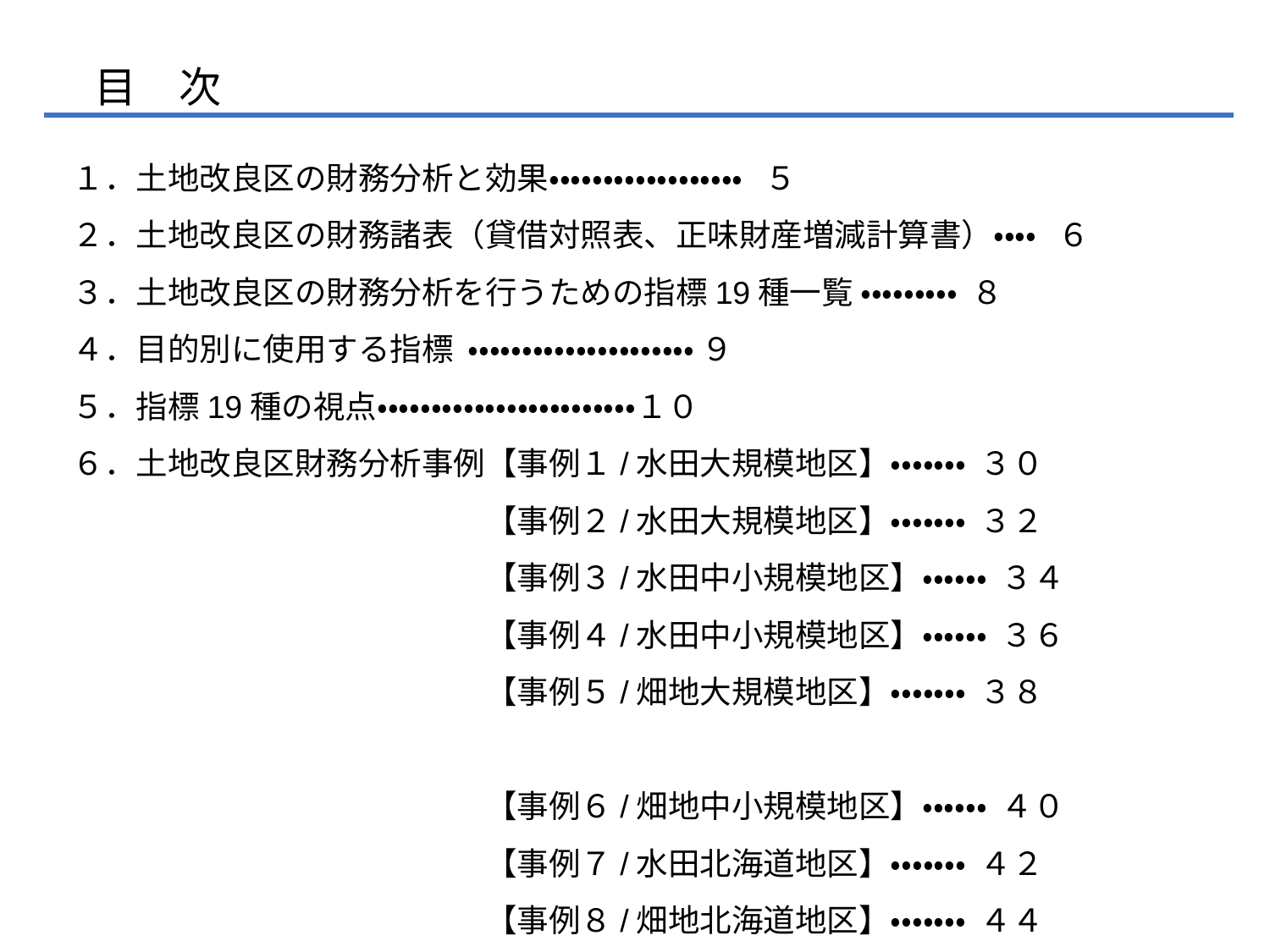

目　次
１．土地改良区の財務分析と効果・・・・・・・・・・・・・・・・・・   ５
２．土地改良区の財務諸表（貸借対照表、正味財産増減計算書）・・・・   ６
３．土地改良区の財務分析を行うための指標19種一覧 ・・・・・・・・・  ８
４．目的別に使用する指標  ・・・・・・・・・・・・・・・・・・・・・ ９
５．指標19種の視点・・・・・・・・・・・・・・・・・・・・・・・・１０
６．土地改良区財務分析事例【事例１/水田大規模地区】・・・・・・・  ３０
　　　　　　　　　　　　　【事例２/水田大規模地区】・・・・・・・  ３２
　　　　　　　　　　　　　【事例３/水田中小規模地区】・・・・・・  ３４
　　　　　　　　　　　　　【事例４/水田中小規模地区】・・・・・・  ３６
　　　　　　　　　　　　　【事例５/畑地大規模地区】・・・・・・・  ３８
　　　　　　　　　　　　　【事例６/畑地中小規模地区】・・・・・・  ４０
　　　　　　　　　　　　　【事例７/水田北海道地区】・・・・・・・  ４２
　　　　　　　　　　　　　【事例８/畑地北海道地区】・・・・・・・  ４４